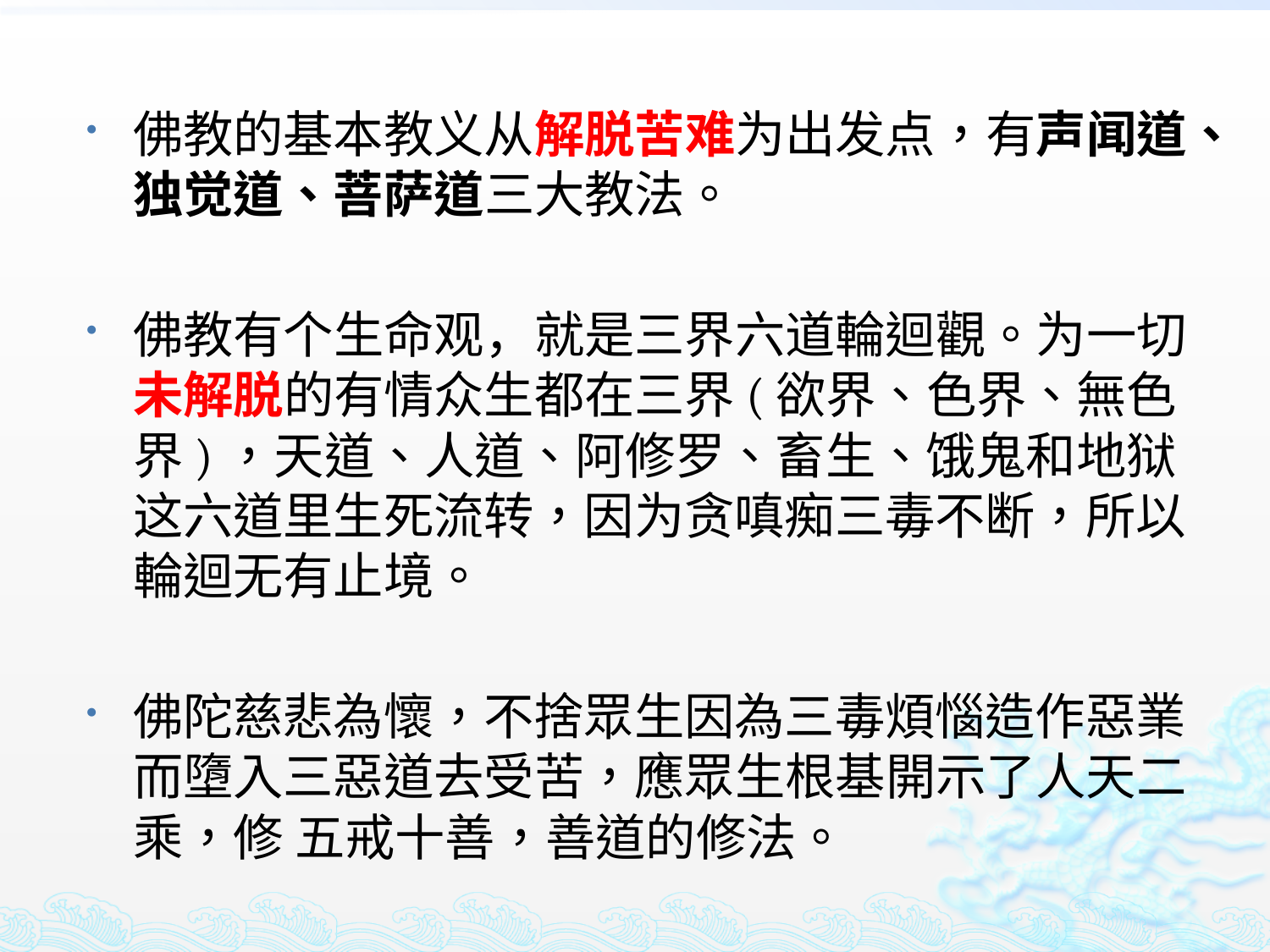

佛教的基本教义从解脱苦难为出发点，有声闻道、独觉道、菩萨道三大教法。

佛教有个生命观，就是三界六道輪迴觀。为一切未解脱的有情众生都在三界(欲界、色界、無色界)，天道、人道、阿修罗、畜生、饿鬼和地狱这六道里生死流转，因为贪嗔痴三毒不断，所以輪迴无有止境。

佛陀慈悲為懷，不捨眾生因為三毒煩惱造作惡業而墮入三惡道去受苦，應眾生根基開示了人天二乘，修 五戒十善，善道的修法。